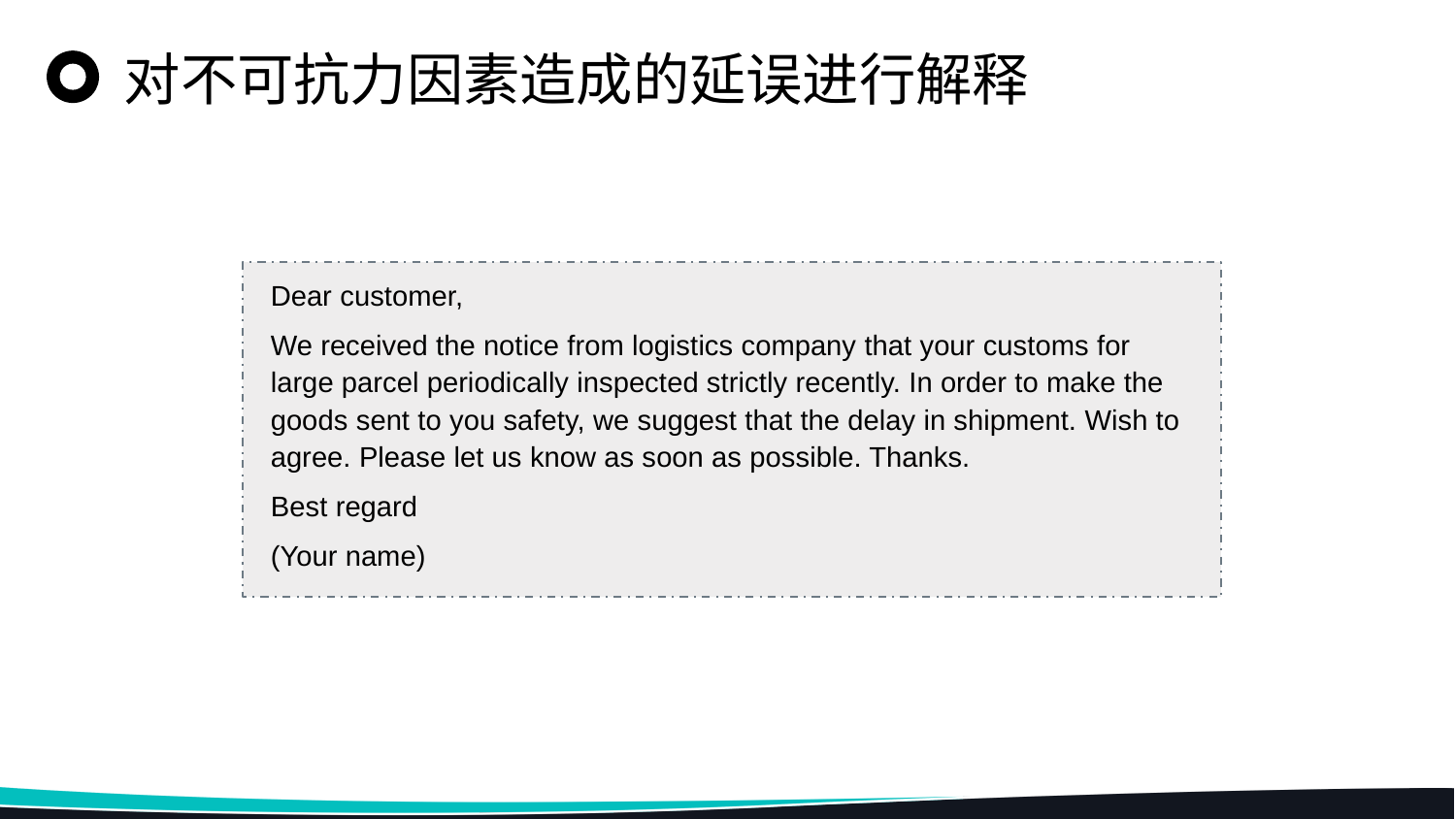

对不可抗力因素造成的延误进行解释

Dear customer,
We received the notice from logistics company that your customs for large parcel periodically inspected strictly recently. In order to make the goods sent to you safety, we suggest that the delay in shipment. Wish to agree. Please let us know as soon as possible. Thanks.
Best regard
(Your name)